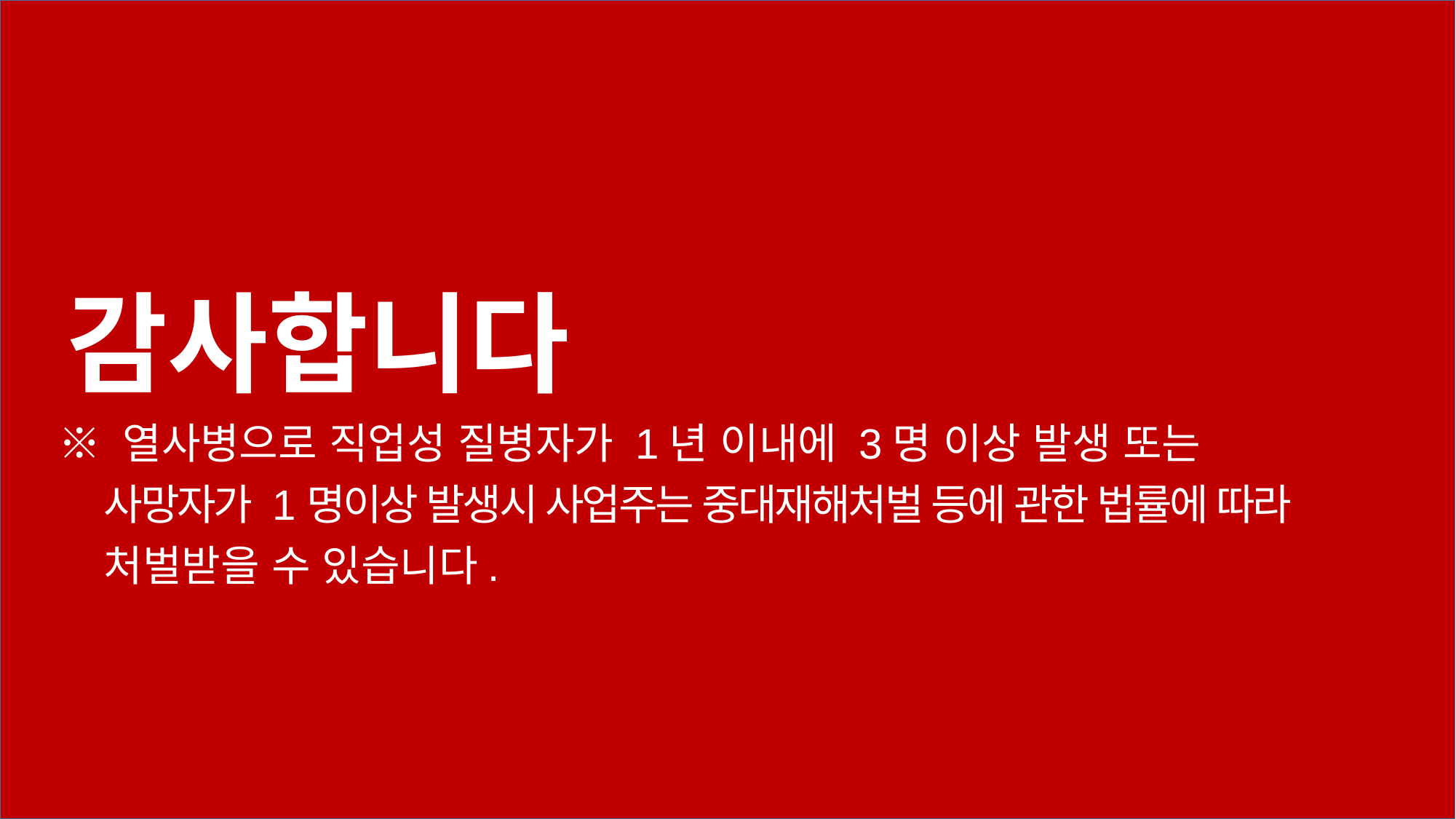

감사합니다
    ※ 열사병으로 직업성 질병자가 1년 이내에 3명 이상 발생 또는
       사망자가 1명이상 발생시 사업주는 중대재해처벌 등에 관한 법률에 따라
       처벌받을 수 있습니다.